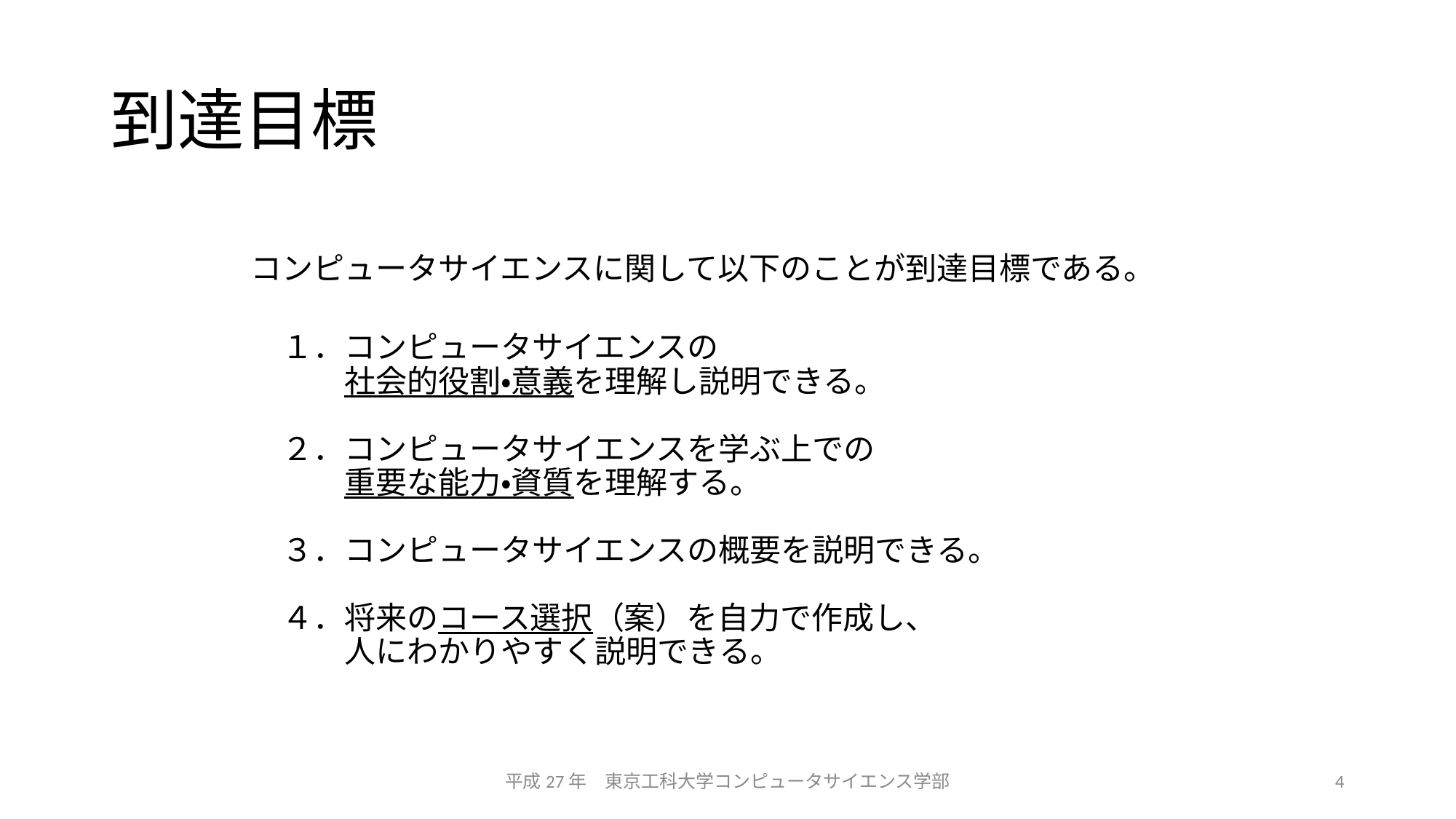

# 到達目標
コンピュータサイエンスに関して以下のことが到達目標である。
　１．コンピュータサイエンスの
　　　社会的役割・意義を理解し説明できる。
　
　２．コンピュータサイエンスを学ぶ上での
　　　重要な能力・資質を理解する。
　３．コンピュータサイエンスの概要を説明できる。
　４．将来のコース選択（案）を自力で作成し、
　　　人にわかりやすく説明できる。
平成27年　東京工科大学コンピュータサイエンス学部
4